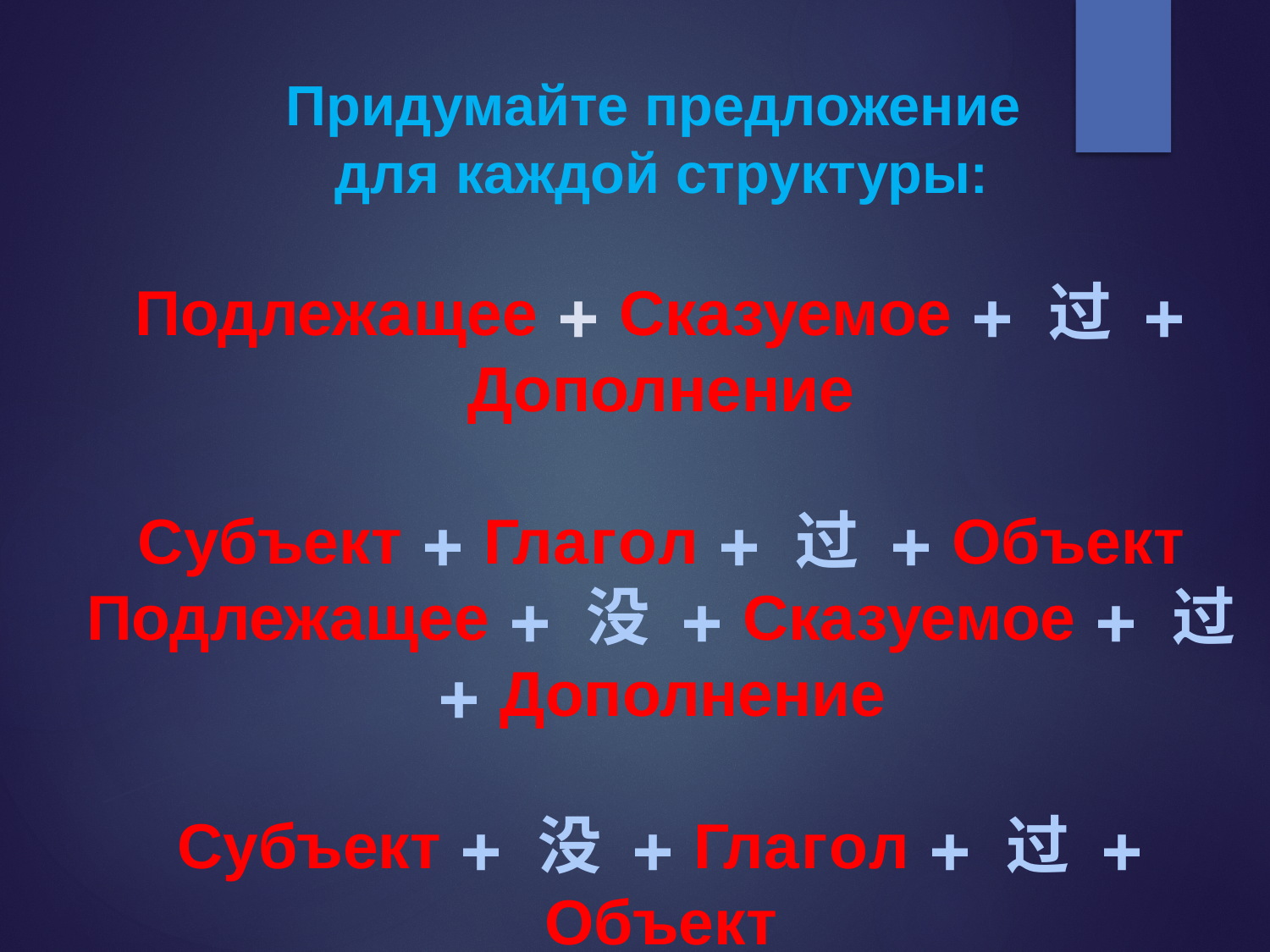

# Придумайте предложение для каждой структуры: Подлежащее + Сказуемое + 过 + Дополнение Субъект + Глагол + 过 + Объект Подлежащее + 没 + Сказуемое + 过 + Дополнение Субъект + 没 + Глагол + 过 + Объект